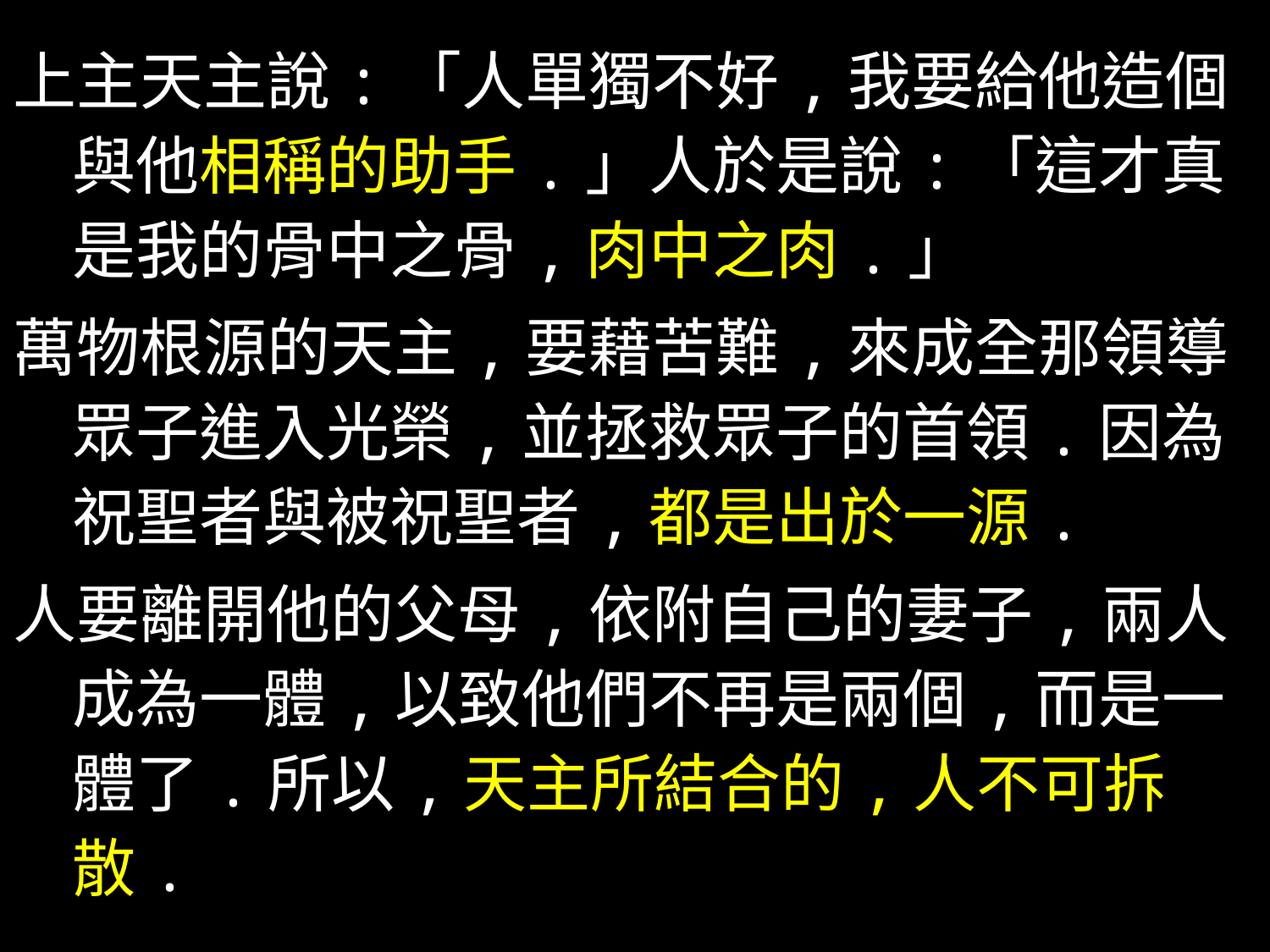

上主天主說:「人單獨不好,我要給他造個與他相稱的助手.」人於是說:「這才真是我的骨中之骨,肉中之肉.」
萬物根源的天主,要藉苦難,來成全那領導眾子進入光榮,並拯救眾子的首領.因為祝聖者與被祝聖者,都是出於一源.
人要離開他的父母,依附自己的妻子,兩人成為一體,以致他們不再是兩個,而是一體了.所以,天主所結合的,人不可拆散.